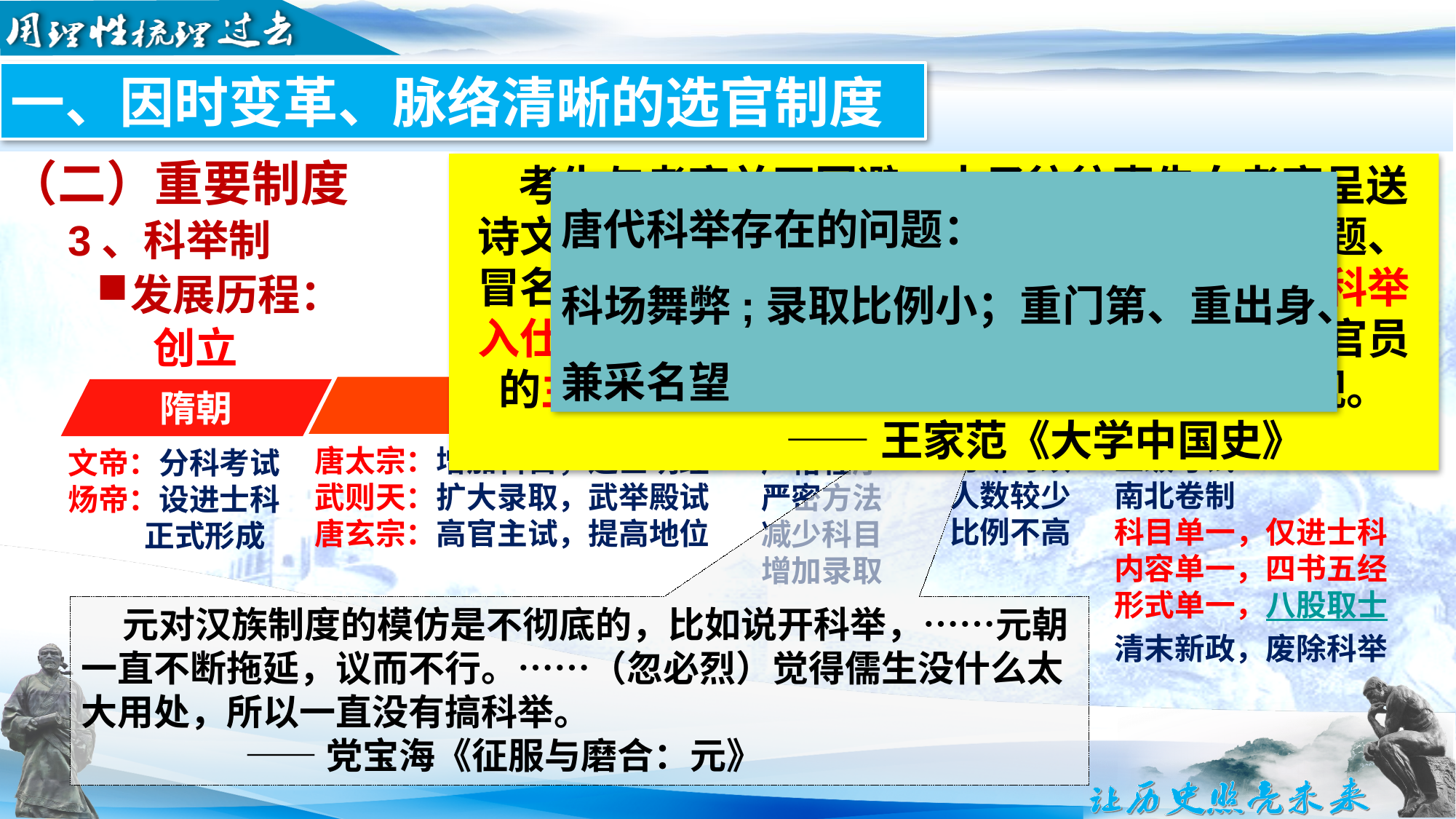

一、因时变革、脉络清晰的选官制度
（二）重要制度
   考生与考官并不回避，士子往往事先向考官呈送诗文，趋附巴结，求取赏识，甚至出现泄漏试题、冒名顶替等科场舞弊现象。从官员总数看，非科举入仕者仍占很高比例，科举取士并未成为选拔官员的主要途径。上述状况直至宋代方有明显改观。
                     ——王家范《大学中国史》
唐代科举存在的问题：
科场舞弊;录取比例小；重门第、重出身、兼采名望
3、科举制
发展历程：
恢复
僵化-废除
完善
发展
创立
唐朝
宋朝
元朝
明清
隋朝
三级考试
南北卷制
科目单一，仅进士科
内容单一，四书五经
形式单一，八股取士
清末新政，废除科举
时断时续
人数较少
比例不高
唐太宗：增加科目，进士明经
武则天：扩大录取，武举殿试
唐玄宗：高官主试，提高地位
严格程序
严密方法
减少科目
增加录取
文帝：分科考试
炀帝：设进士科
          正式形成

    元对汉族制度的模仿是不彻底的，比如说开科举，……元朝一直不断拖延，议而不行。……（忽必烈）觉得儒生没什么太大用处，所以一直没有搞科举。
                    ——党宝海《征服与磨合：元》